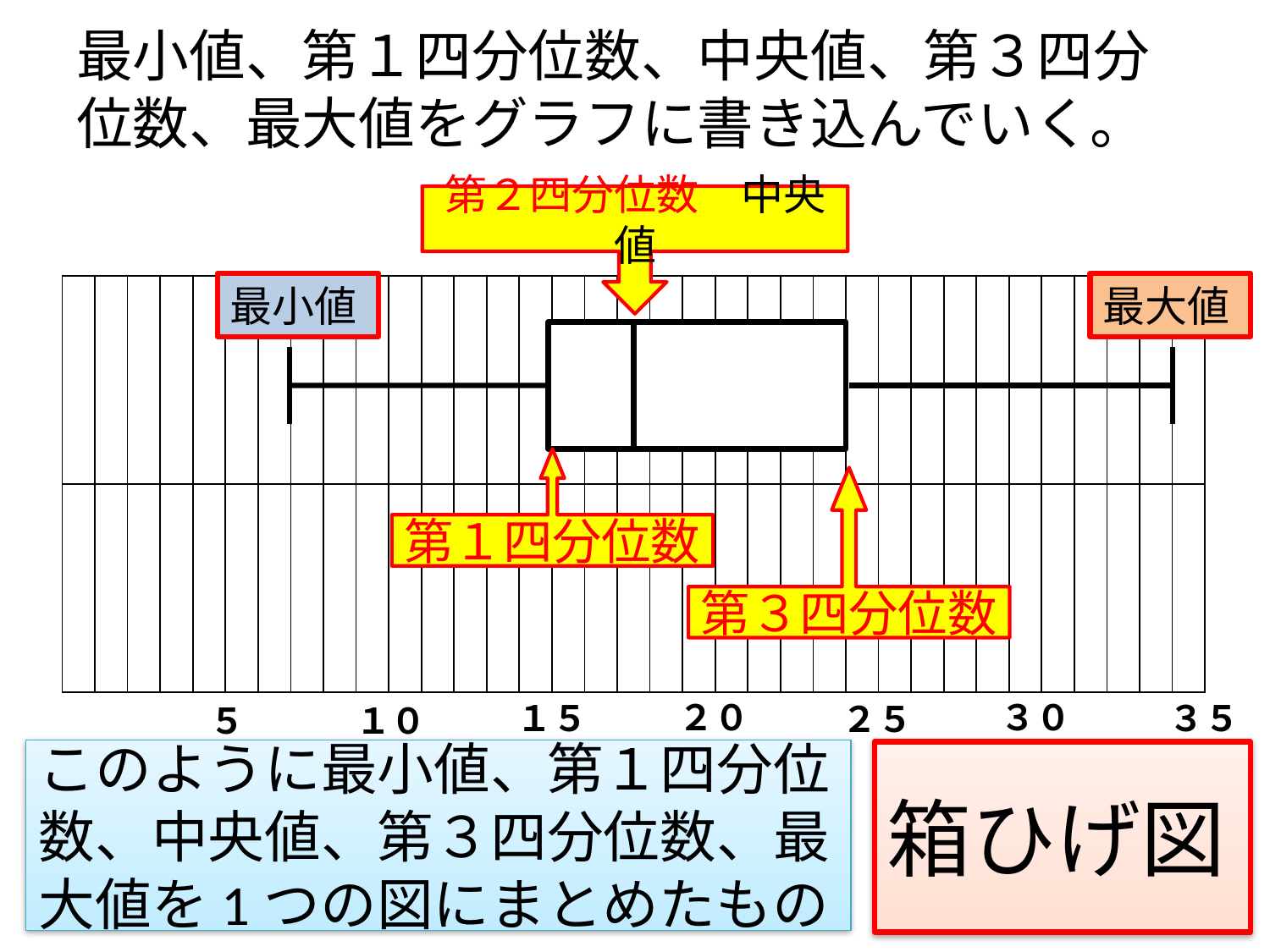

# 最小値、第１四分位数、中央値、第３四分位数、最大値をグラフに書き込んでいく。
第２四分位数　中央値
最小値
最大値
|  |  |  |  |  |  |  |  |  |  |  |  |  |  |  |  |  |  |  |  |  |  |  |  |  |  |  |  |  |  |  |  |  |  |  |
| --- | --- | --- | --- | --- | --- | --- | --- | --- | --- | --- | --- | --- | --- | --- | --- | --- | --- | --- | --- | --- | --- | --- | --- | --- | --- | --- | --- | --- | --- | --- | --- | --- | --- | --- |
|  |  |  |  |  |  |  |  |  |  |  |  |  |  |  |  |  |  |  |  |  |  |  |  |  |  |  |  |  |  |  |  |  |  |  |

第１四分位数
第３四分位数
２０
３０
３５
１５
２５
１０
５
このように最小値、第１四分位数、中央値、第３四分位数、最大値を1つの図にまとめたもの
箱ひげ図